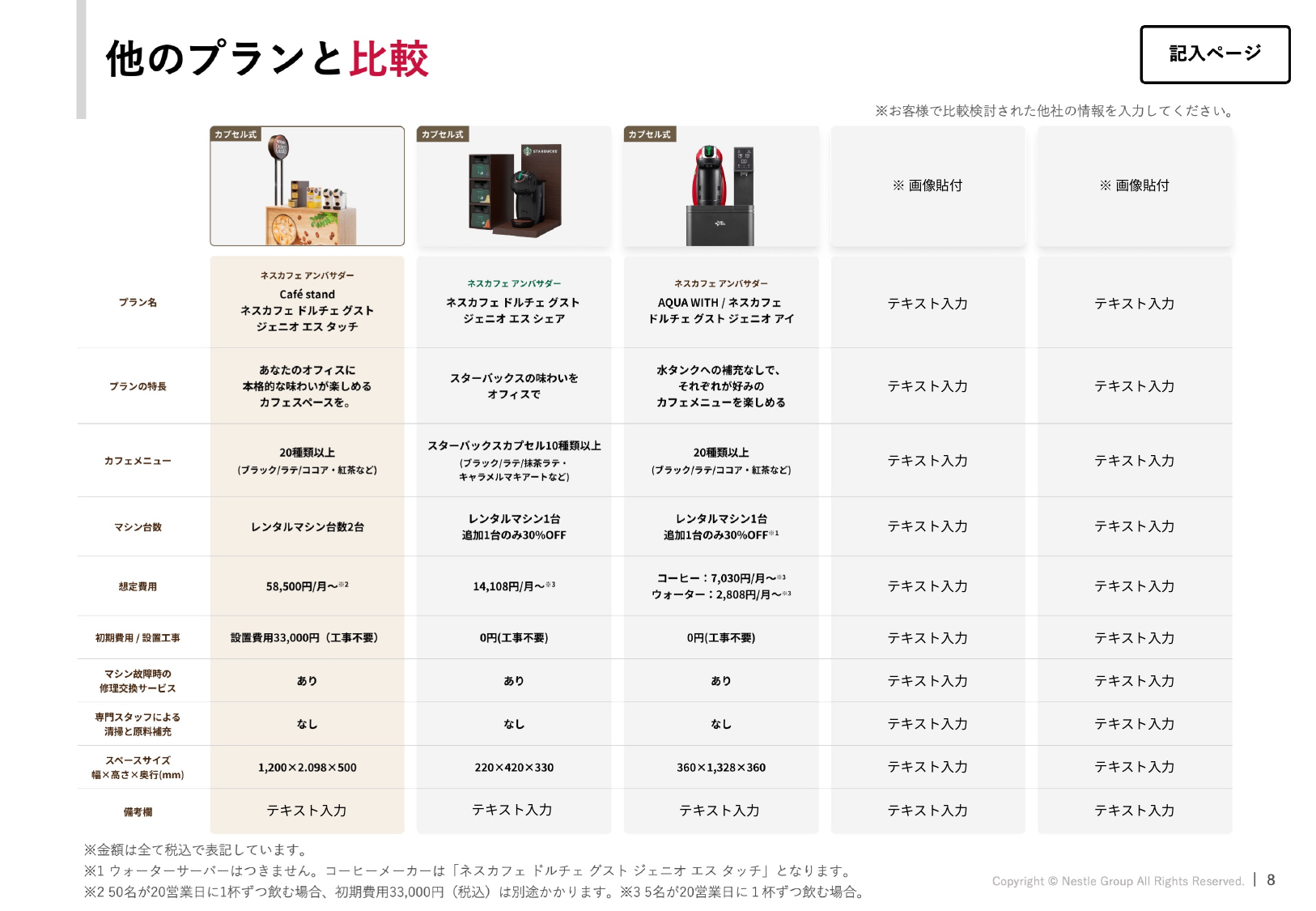

※画像貼付
※画像貼付
テキスト入力
テキスト入力
テキスト入力
テキスト入力
テキスト入力
テキスト入力
テキスト入力
テキスト入力
テキスト入力
テキスト入力
テキスト入力
テキスト入力
テキスト入力
テキスト入力
テキスト入力
テキスト入力
テキスト入力
テキスト入力
テキスト入力
テキスト入力
テキスト入力
テキスト入力
テキスト入力